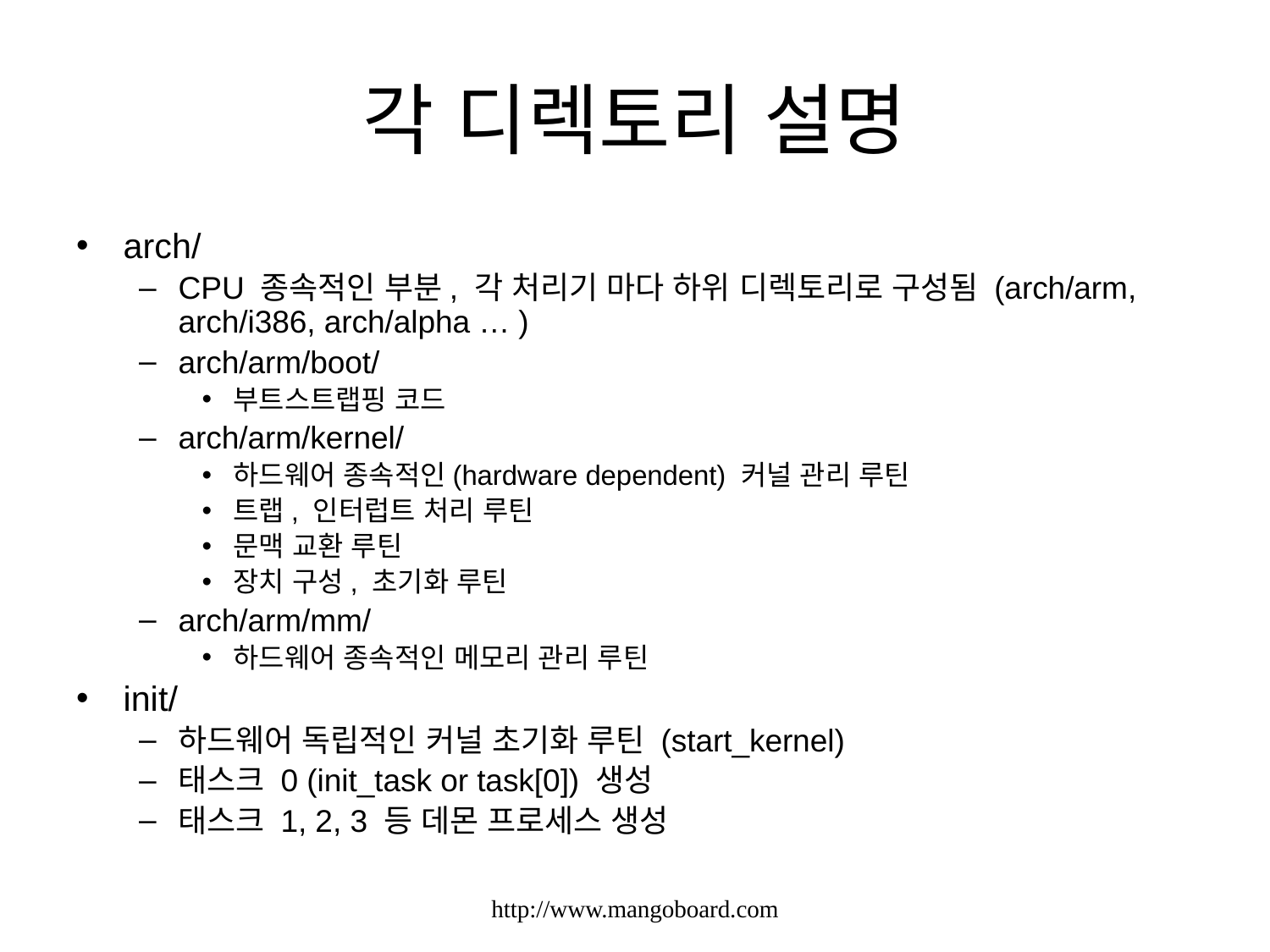

# 각 디렉토리 설명
arch/
CPU 종속적인 부분, 각 처리기 마다 하위 디렉토리로 구성됨 (arch/arm, arch/i386, arch/alpha … )
arch/arm/boot/
부트스트랩핑 코드
arch/arm/kernel/
하드웨어 종속적인(hardware dependent) 커널 관리 루틴
트랩, 인터럽트 처리 루틴
문맥 교환 루틴
장치 구성, 초기화 루틴
arch/arm/mm/
하드웨어 종속적인 메모리 관리 루틴
init/
하드웨어 독립적인 커널 초기화 루틴 (start_kernel)
태스크 0 (init_task or task[0]) 생성
태스크 1, 2, 3 등 데몬 프로세스 생성
http://www.mangoboard.com